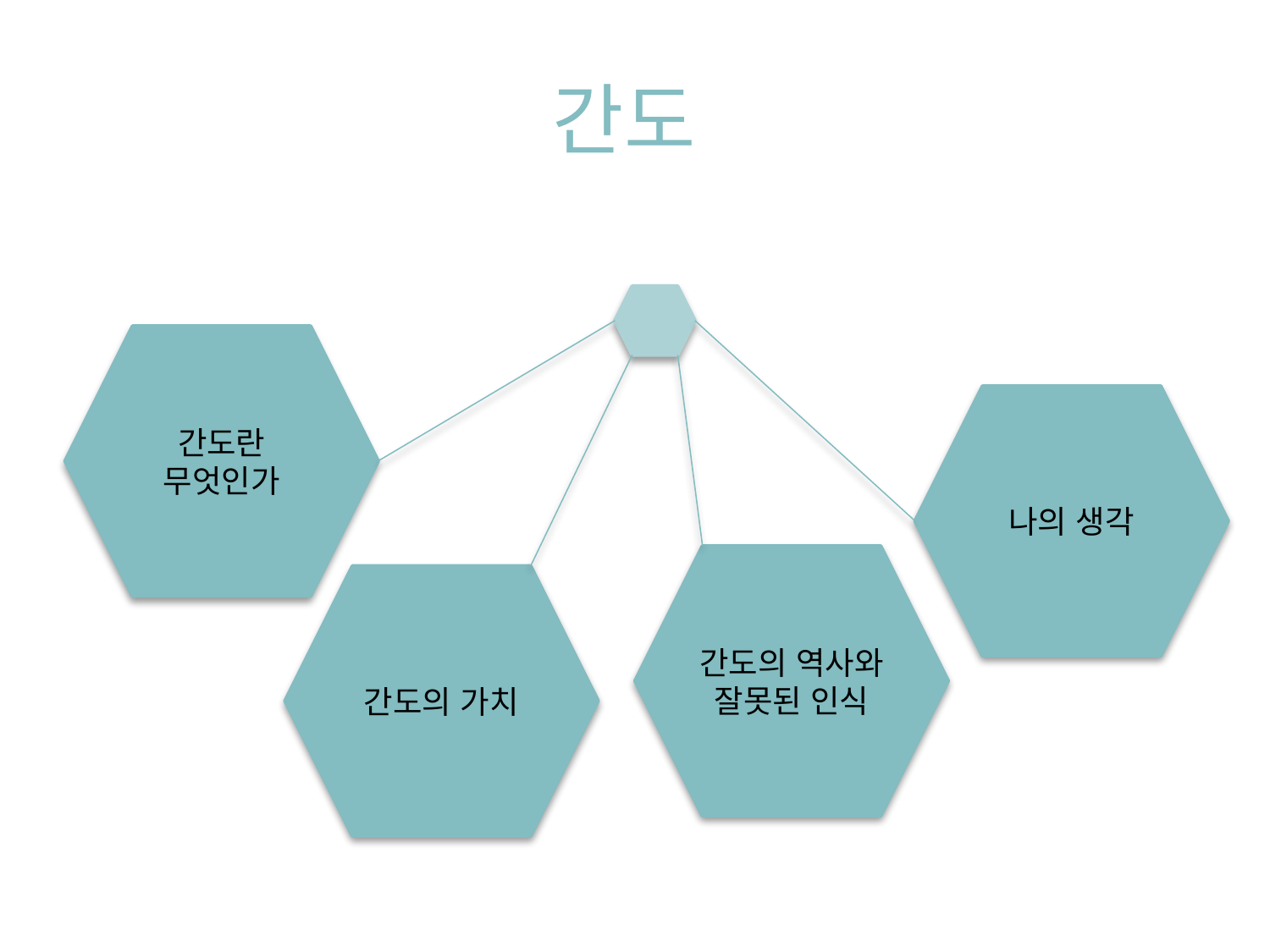

# 간도

간도란 무엇인가
나의 생각
간도의 역사와
잘못된 인식
간도의 가치